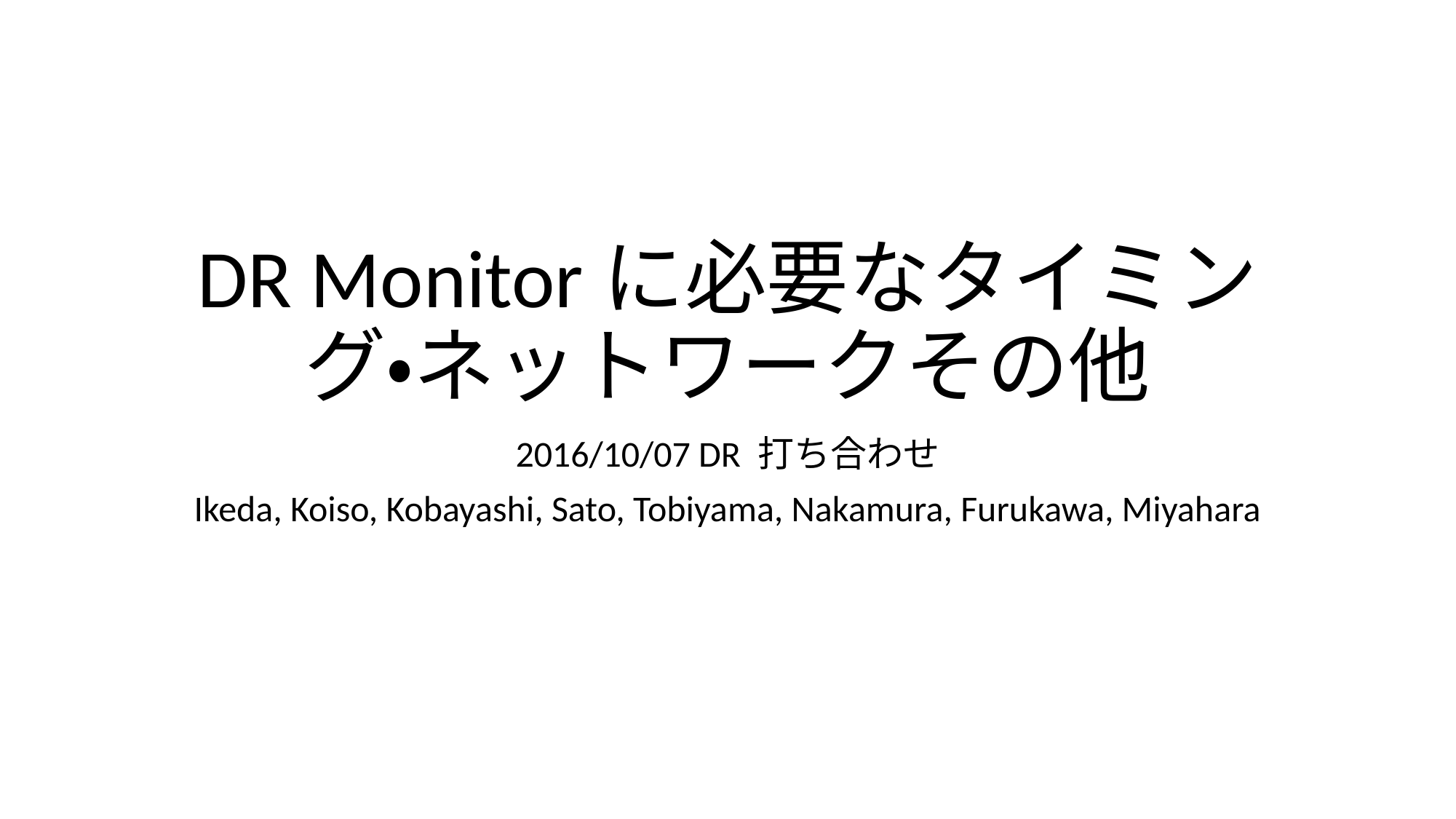

# DR Monitorに必要なタイミング・ネットワークその他
2016/10/07 DR 打ち合わせ
Ikeda, Koiso, Kobayashi, Sato, Tobiyama, Nakamura, Furukawa, Miyahara